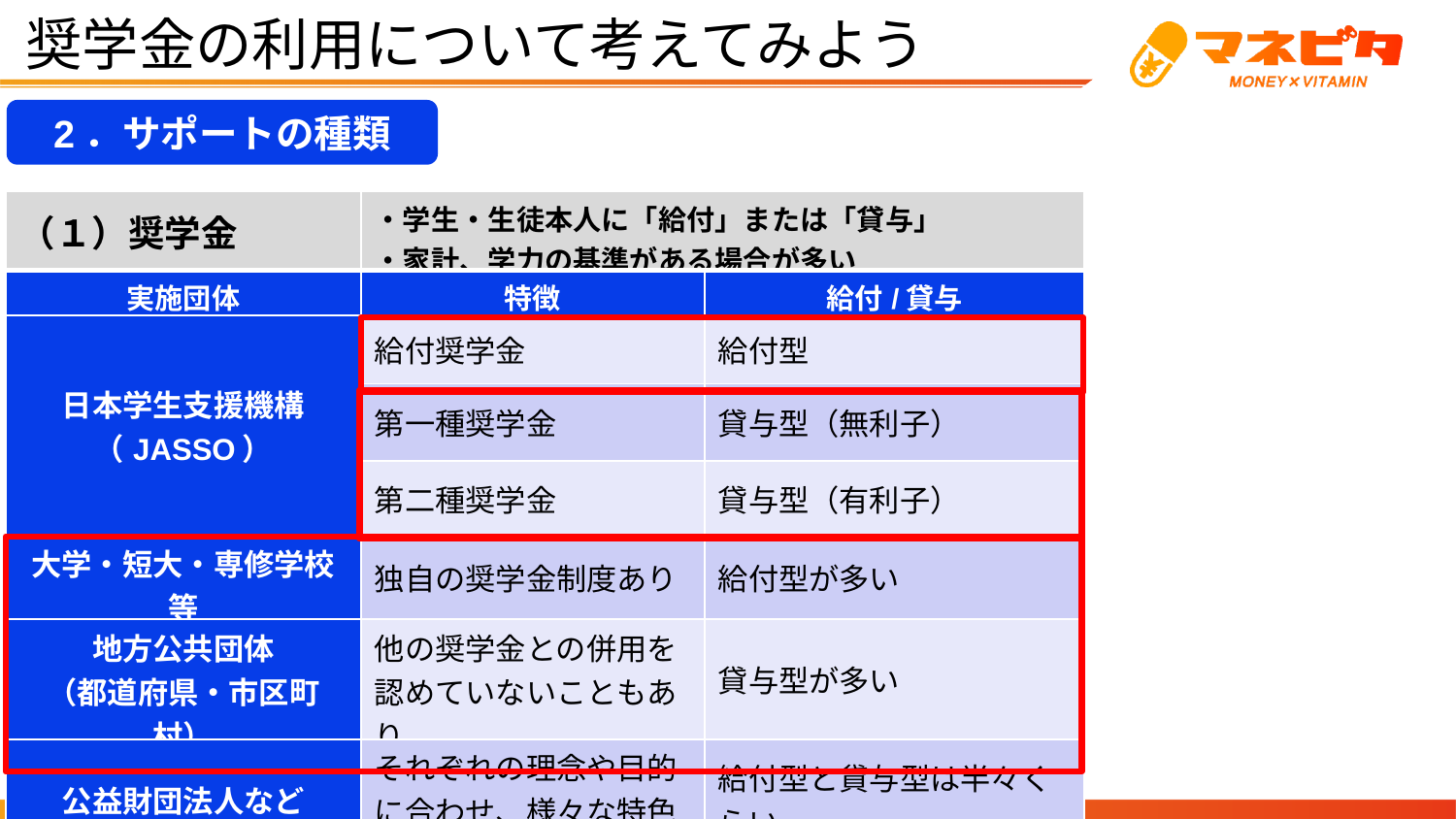

奨学金の利用について考えてみよう
2．サポートの種類
| （１）奨学金 | ・学生・生徒本人に「給付」または「貸与」 ・家計、学力の基準がある場合が多い |  |
| --- | --- | --- |
| 実施団体 | 特徴 | 給付/貸与 |
| 日本学生支援機構 （JASSO） | 給付奨学金 | 給付型 |
|  | 第一種奨学金 | 貸与型（無利子） |
|  | 第二種奨学金 | 貸与型（有利子） |
| 大学・短大・専修学校等 | 独自の奨学金制度あり | 給付型が多い |
| 地方公共団体 （都道府県・市区町村） | 他の奨学金との併用を認めていないこともあり | 貸与型が多い |
| 公益財団法人など | それぞれの理念や目的に合わせ、様々な特色あり | 給付型と貸与型は半々くらい |